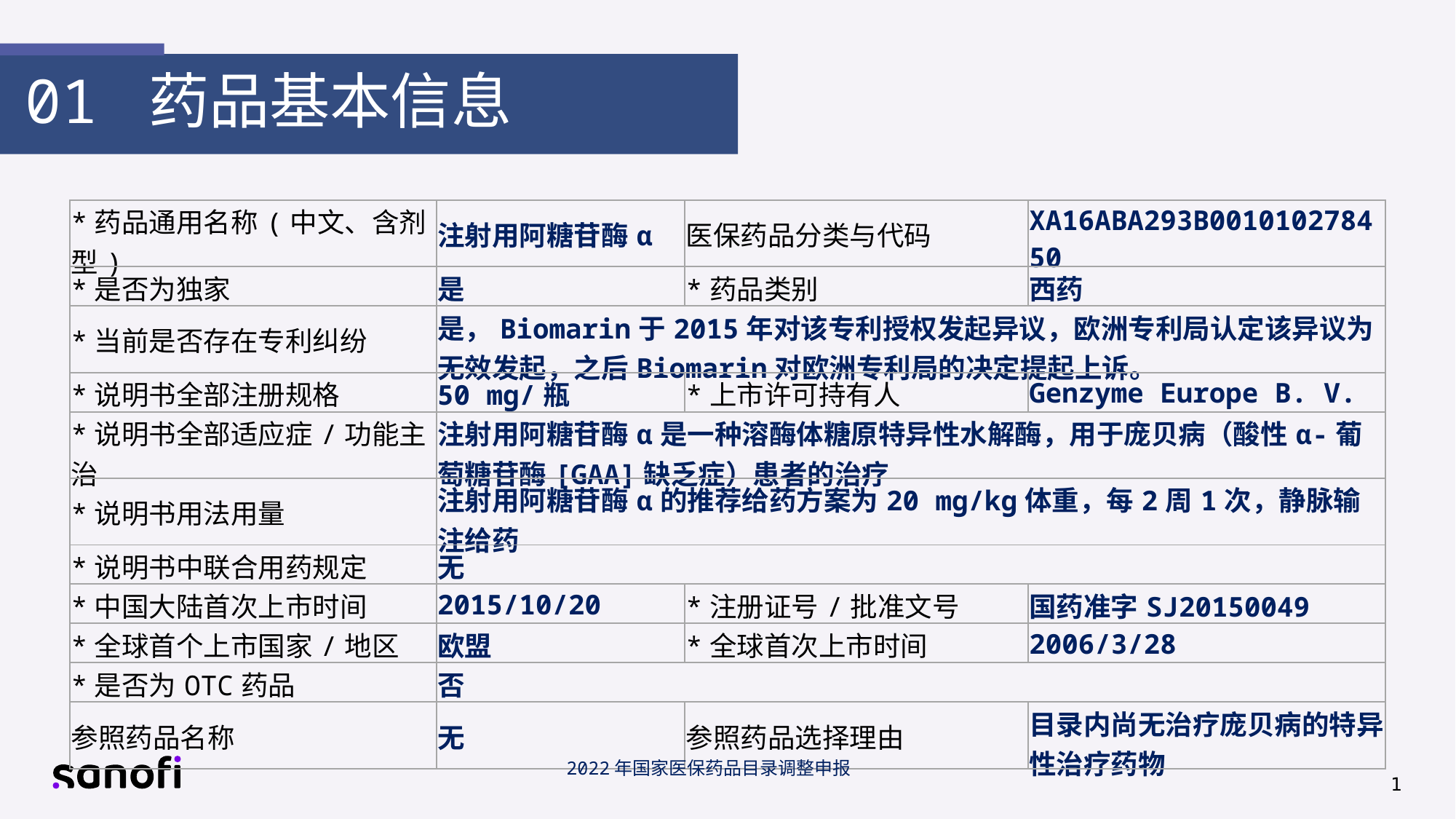

01 药品基本信息
| \*药品通用名称(中文、含剂型) | 注射用阿糖苷酶α | 医保药品分类与代码 | XA16ABA293B001010278450 |
| --- | --- | --- | --- |
| \*是否为独家 | 是 | \*药品类别 | 西药 |
| \*当前是否存在专利纠纷 | 是，Biomarin于2015年对该专利授权发起异议，欧洲专利局认定该异议为无效发起，之后Biomarin对欧洲专利局的决定提起上诉。 |  |  |
| \*说明书全部注册规格 | 50 mg/瓶 | \*上市许可持有人 | Genzyme Europe B. V. |
| \*说明书全部适应症/功能主治 | 注射用阿糖苷酶α是一种溶酶体糖原特异性水解酶，用于庞贝病（酸性α-葡萄糖苷酶[GAA]缺乏症）患者的治疗 |  |  |
| \*说明书用法用量 | 注射用阿糖苷酶α的推荐给药方案为20 mg/kg体重，每2周1次，静脉输注给药 |  |  |
| \*说明书中联合用药规定 | 无 |  |  |
| \*中国大陆首次上市时间 | 2015/10/20 | \*注册证号/批准文号 | 国药准字SJ20150049 |
| \*全球首个上市国家/地区 | 欧盟 | \*全球首次上市时间 | 2006/3/28 |
| \*是否为OTC药品 | 否 |  |  |
| 参照药品名称 | 无 | 参照药品选择理由 | 目录内尚无治疗庞贝病的特异性治疗药物 |
2022年国家医保药品目录调整申报
1